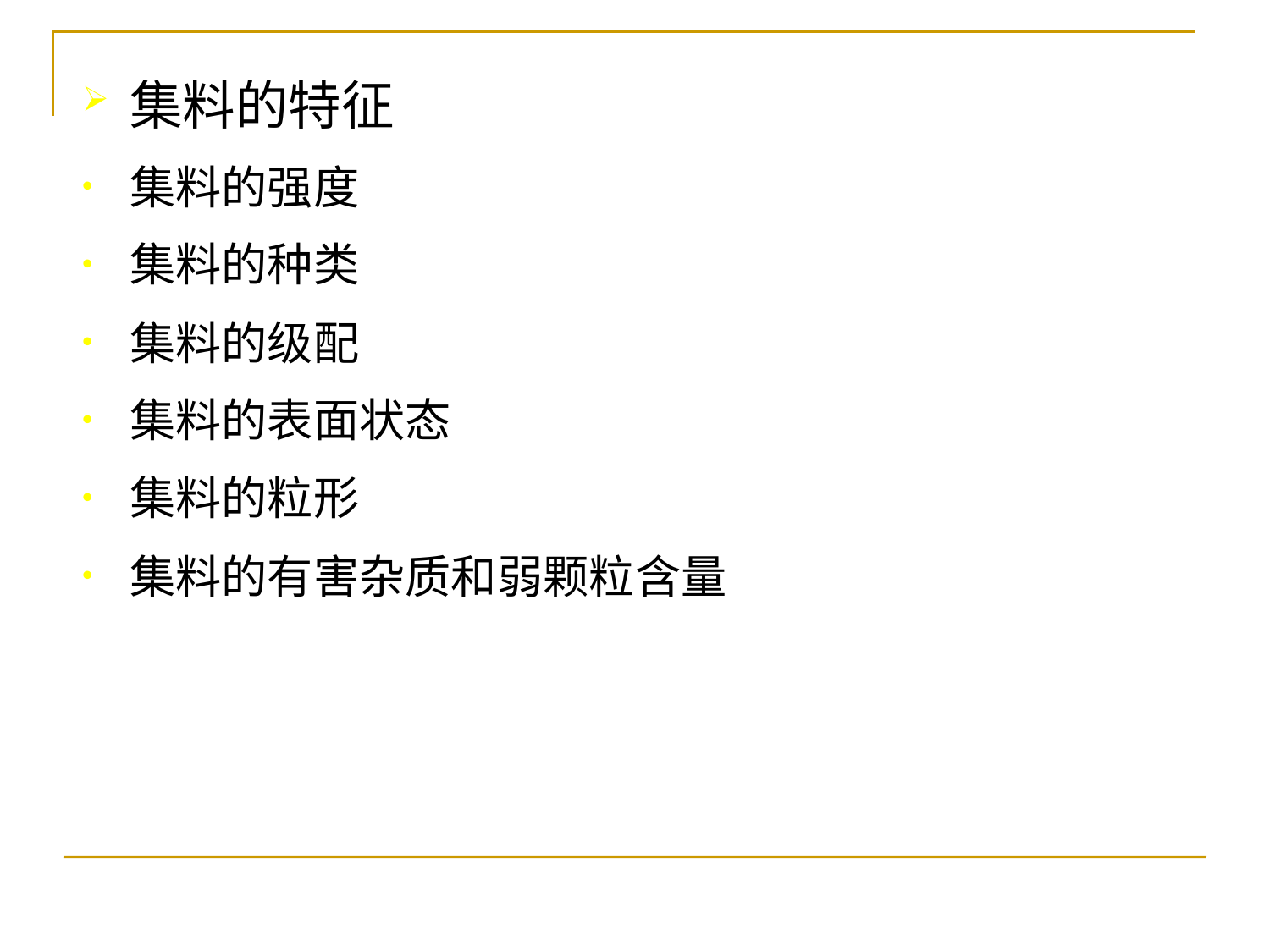

# 集料的特征
集料的强度
集料的种类
集料的级配
集料的表面状态
集料的粒形
集料的有害杂质和弱颗粒含量